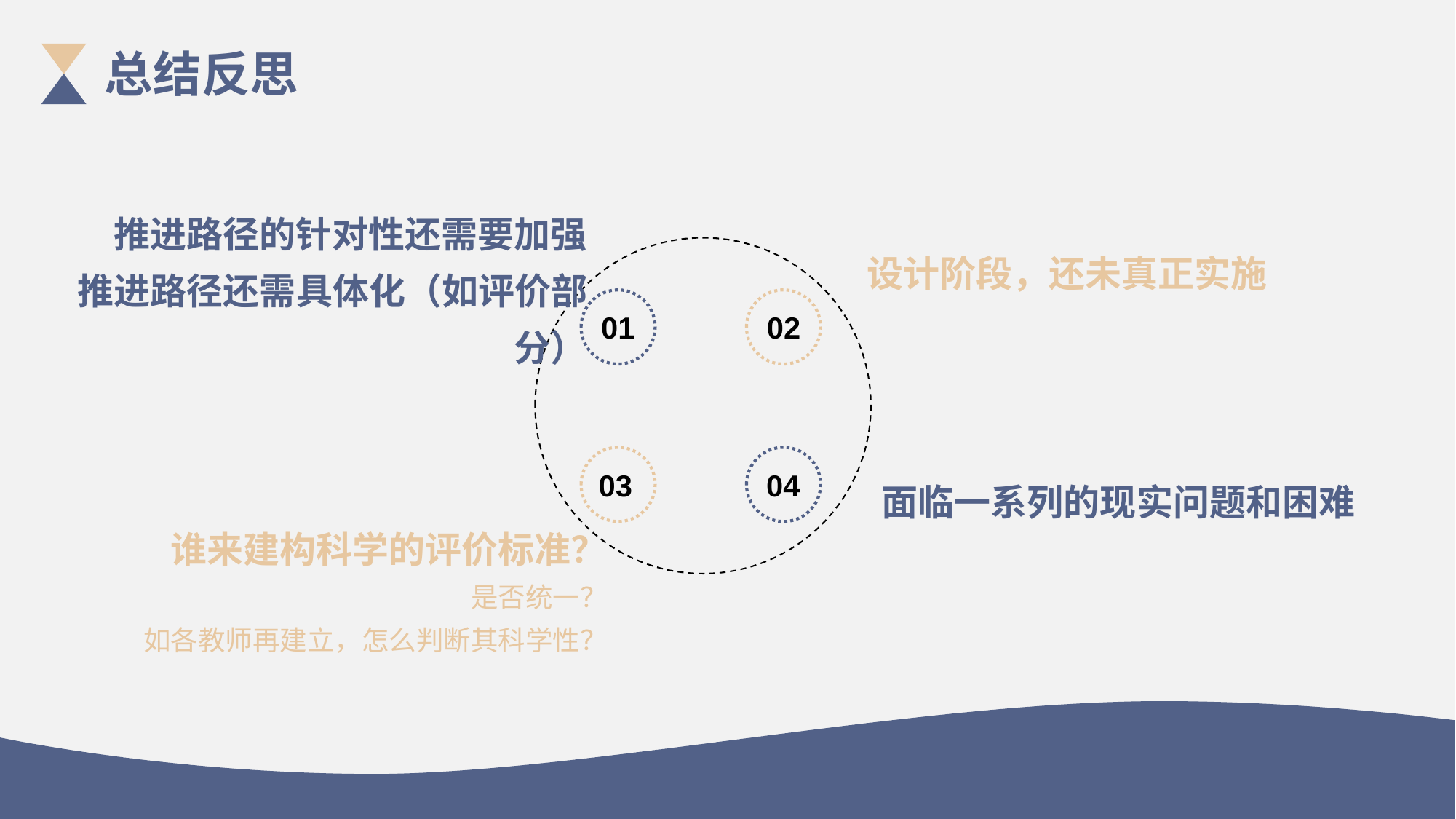

总结反思

推进路径的针对性还需要加强
推进路径还需具体化（如评价部分）

设计阶段，还未真正实施

01
02

03
04
面临一系列的现实问题和困难
谁来建构科学的评价标准？
 是否统一？
如各教师再建立，怎么判断其科学性？